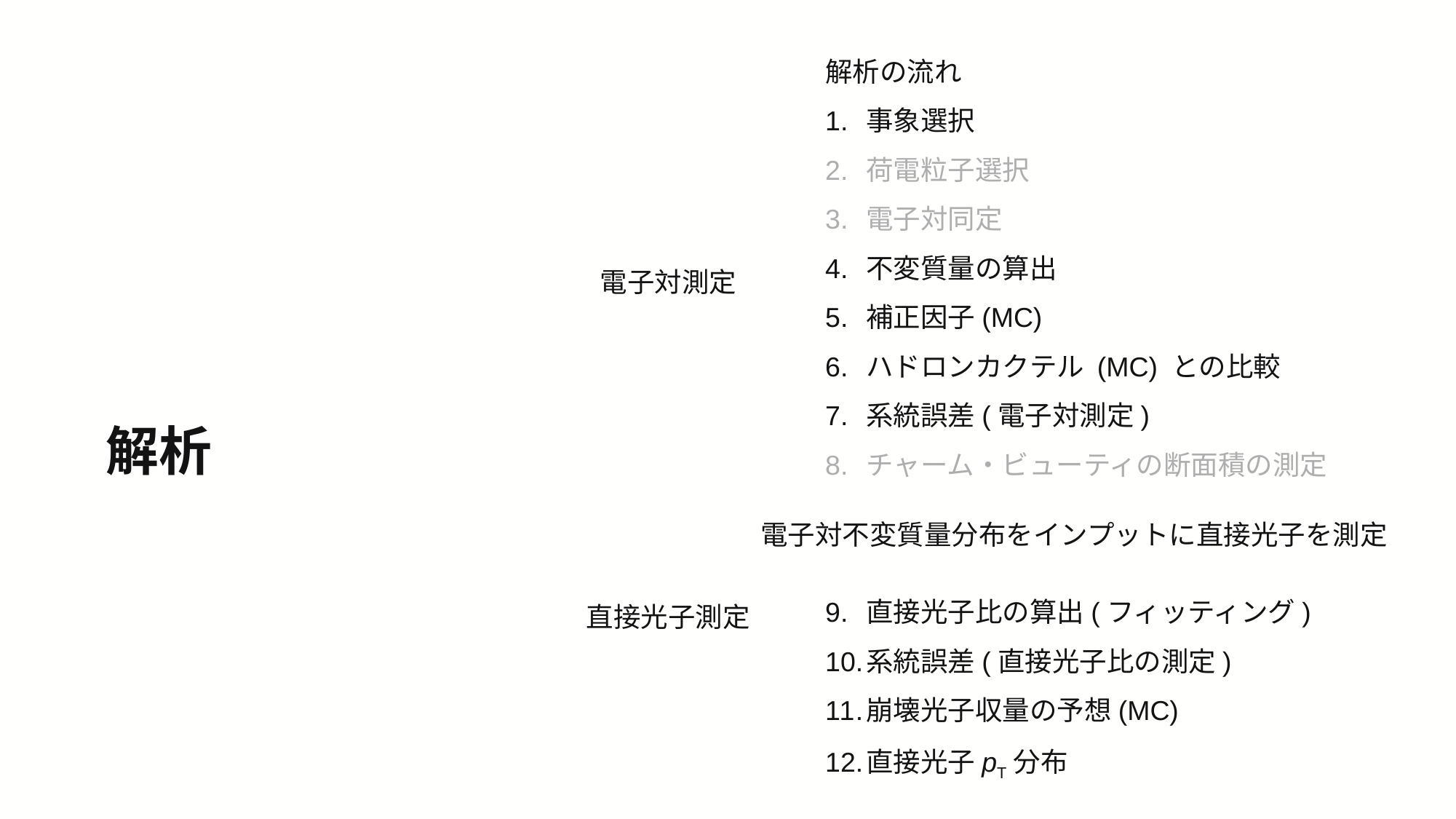

解析の流れ
事象選択
荷電粒子選択
電子対同定
不変質量の算出
補正因子(MC)
ハドロンカクテル (MC) との比較
系統誤差(電子対測定)
チャーム・ビューティの断面積の測定

直接光子比の算出(フィッティング)
系統誤差(直接光子比の測定)
崩壊光子収量の予想(MC)
直接光子pT分布

電子対測定
# 解析
電子対不変質量分布をインプットに直接光子を測定
直接光子測定